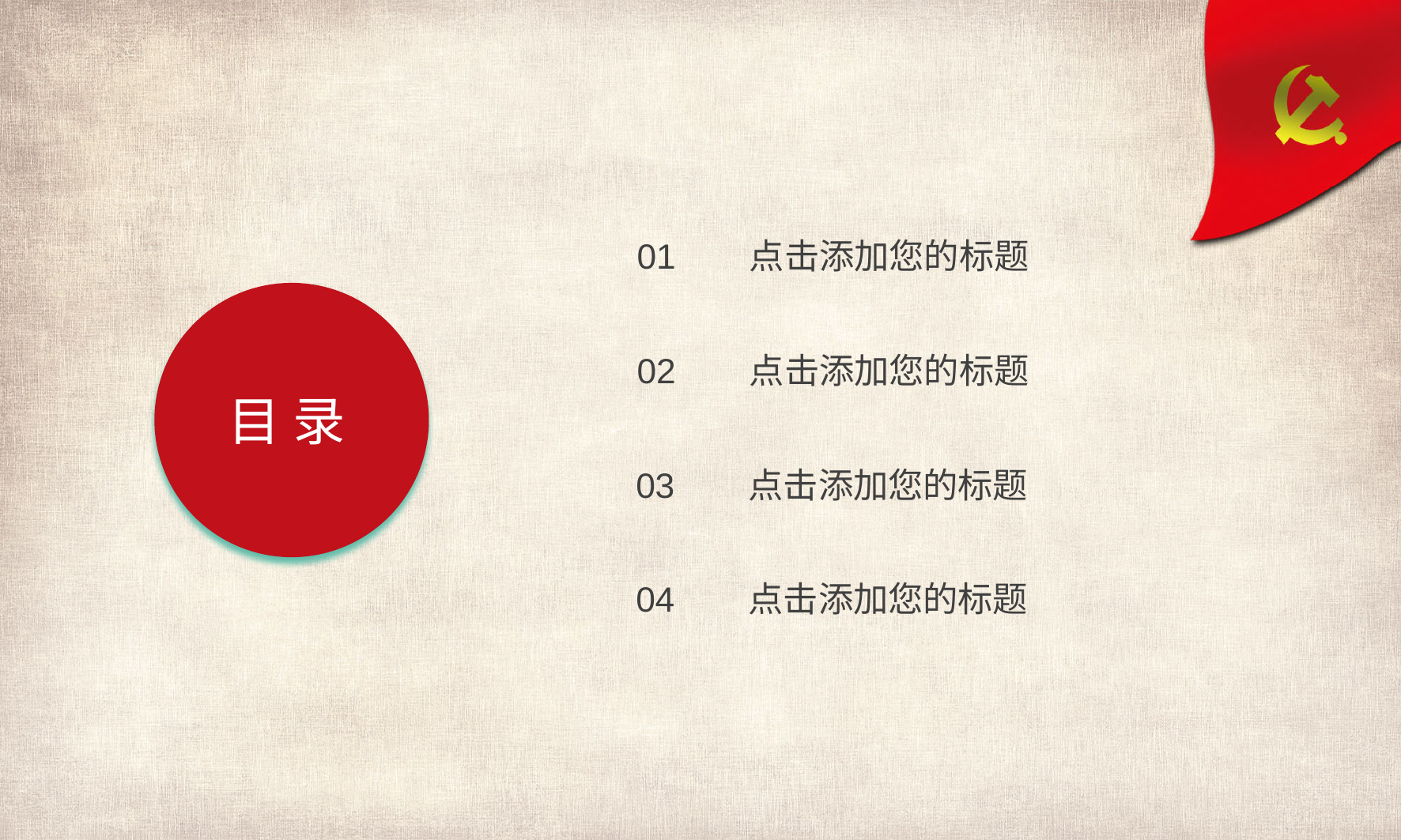

01
点击添加您的标题

02
点击添加您的标题
目 录
03
点击添加您的标题
04
点击添加您的标题